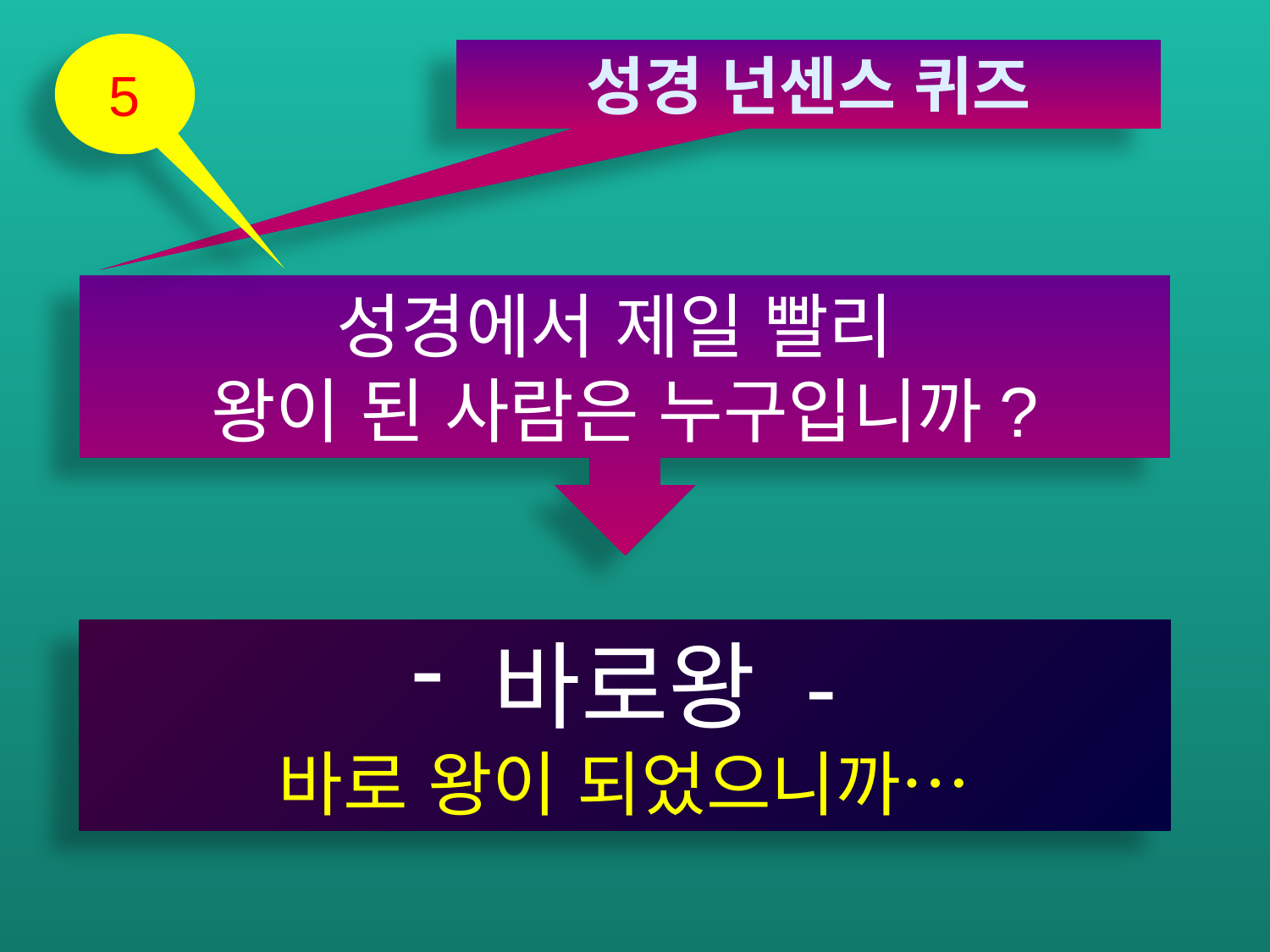

5
성경 넌센스 퀴즈
성경에서 제일 빨리
왕이 된 사람은 누구입니까?
 바로왕 -
바로 왕이 되었으니까…